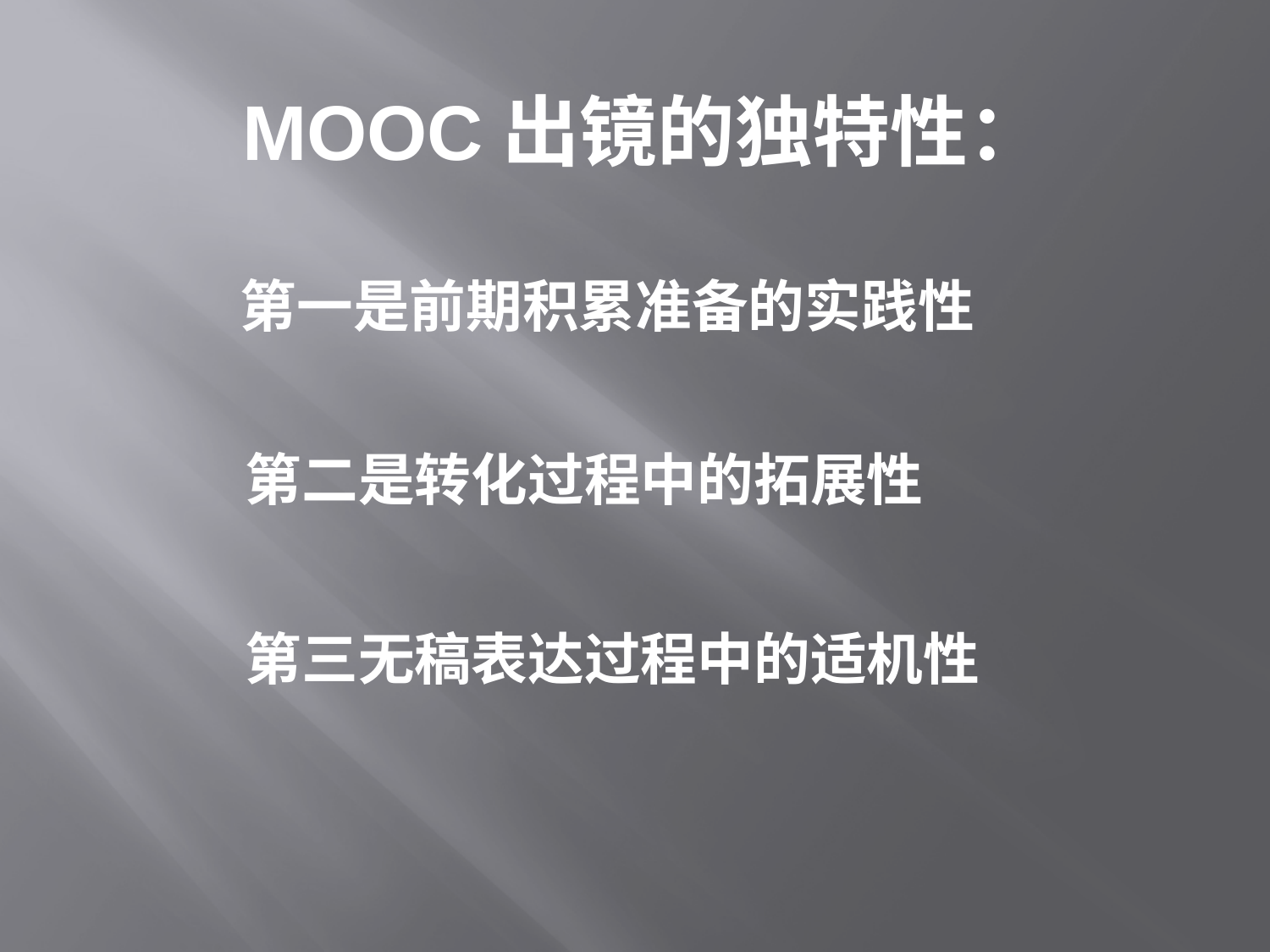

MOOC出镜的独特性：
第一是前期积累准备的实践性
第二是转化过程中的拓展性
第三无稿表达过程中的适机性